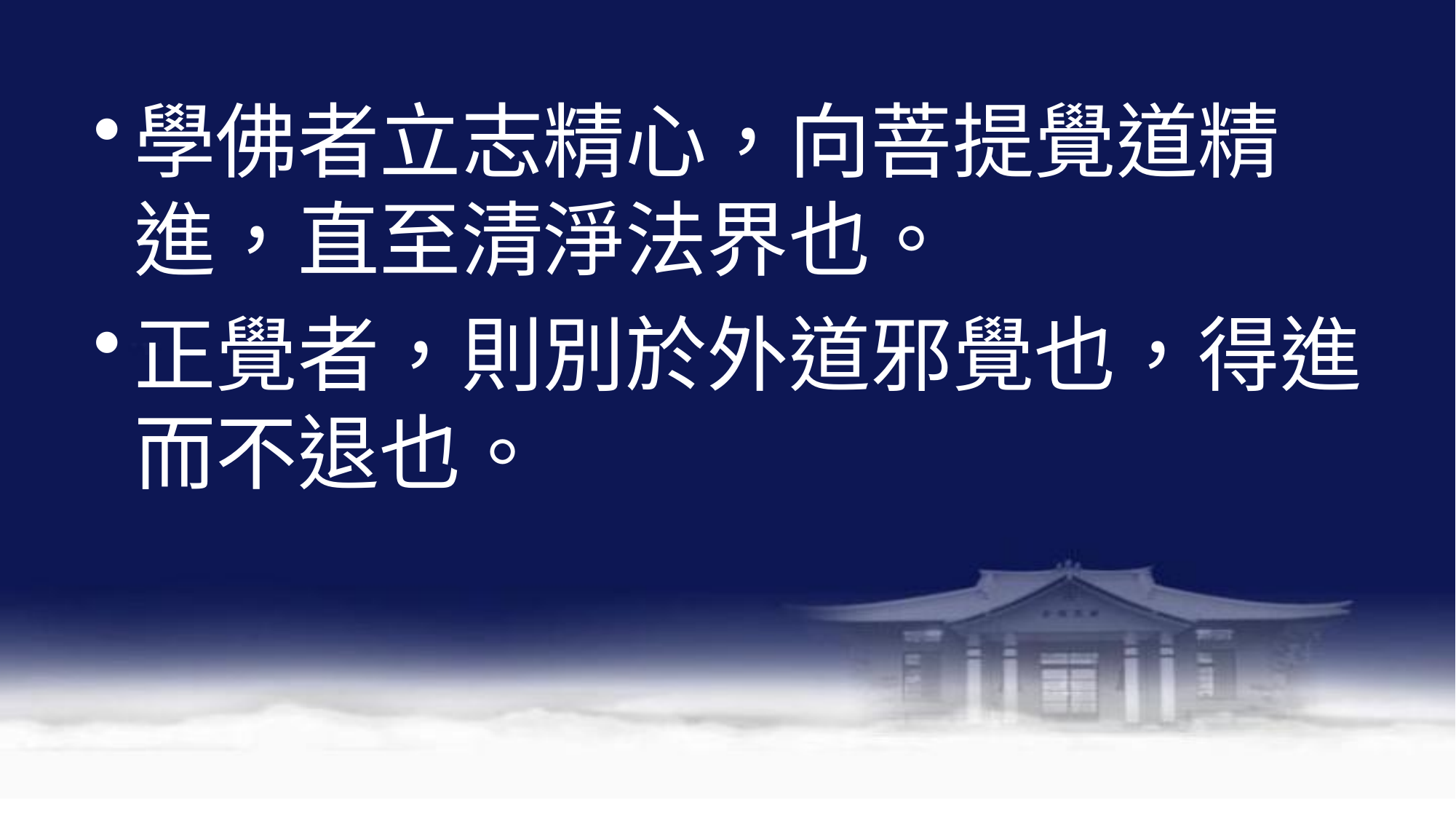

學佛者立志精心，向菩提覺道精進，直至清淨法界也。
正覺者，則別於外道邪覺也，得進而不退也。